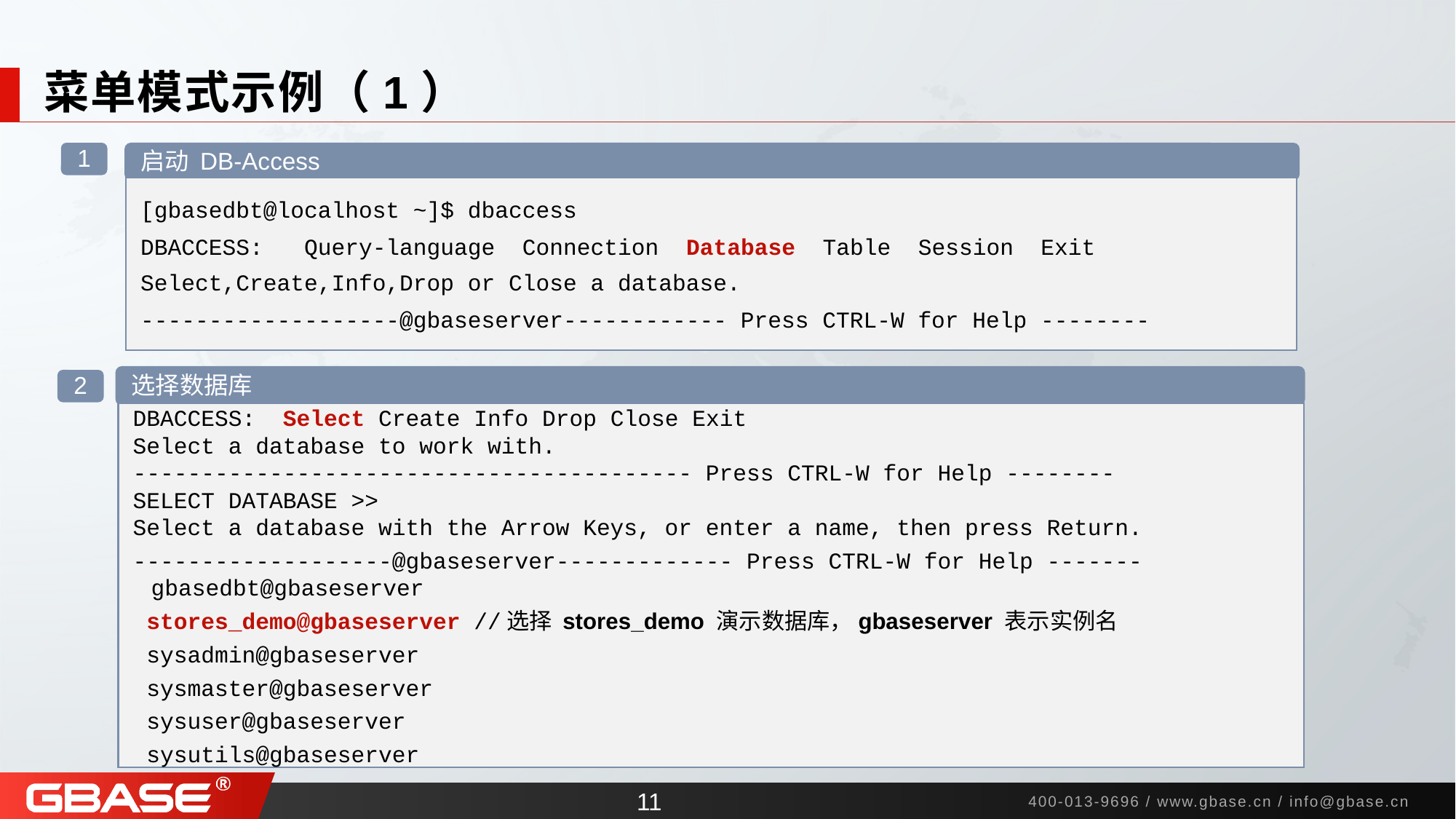

# 菜单模式示例（1）
启动 DB-Access
1
[gbasedbt@localhost ~]$ dbaccess
DBACCESS:   Query-language  Connection  Database  Table  Session  Exit
Select,Create,Info,Drop or Close a database.
-------------------@gbaseserver------------ Press CTRL-W for Help --------
选择数据库
2
DBACCESS:  Select Create Info Drop Close Exit
Select a database to work with.
----------------------------------------- Press CTRL-W for Help --------
SELECT DATABASE >>
Select a database with the Arrow Keys, or enter a name, then press Return.
-------------------@gbaseserver------------- Press CTRL-W for Help -------gbasedbt@gbaseserver
 stores_demo@gbaseserver //选择 stores_demo 演示数据库，gbaseserver 表示实例名
 sysadmin@gbaseserver
 sysmaster@gbaseserver
 sysuser@gbaseserver
 sysutils@gbaseserver